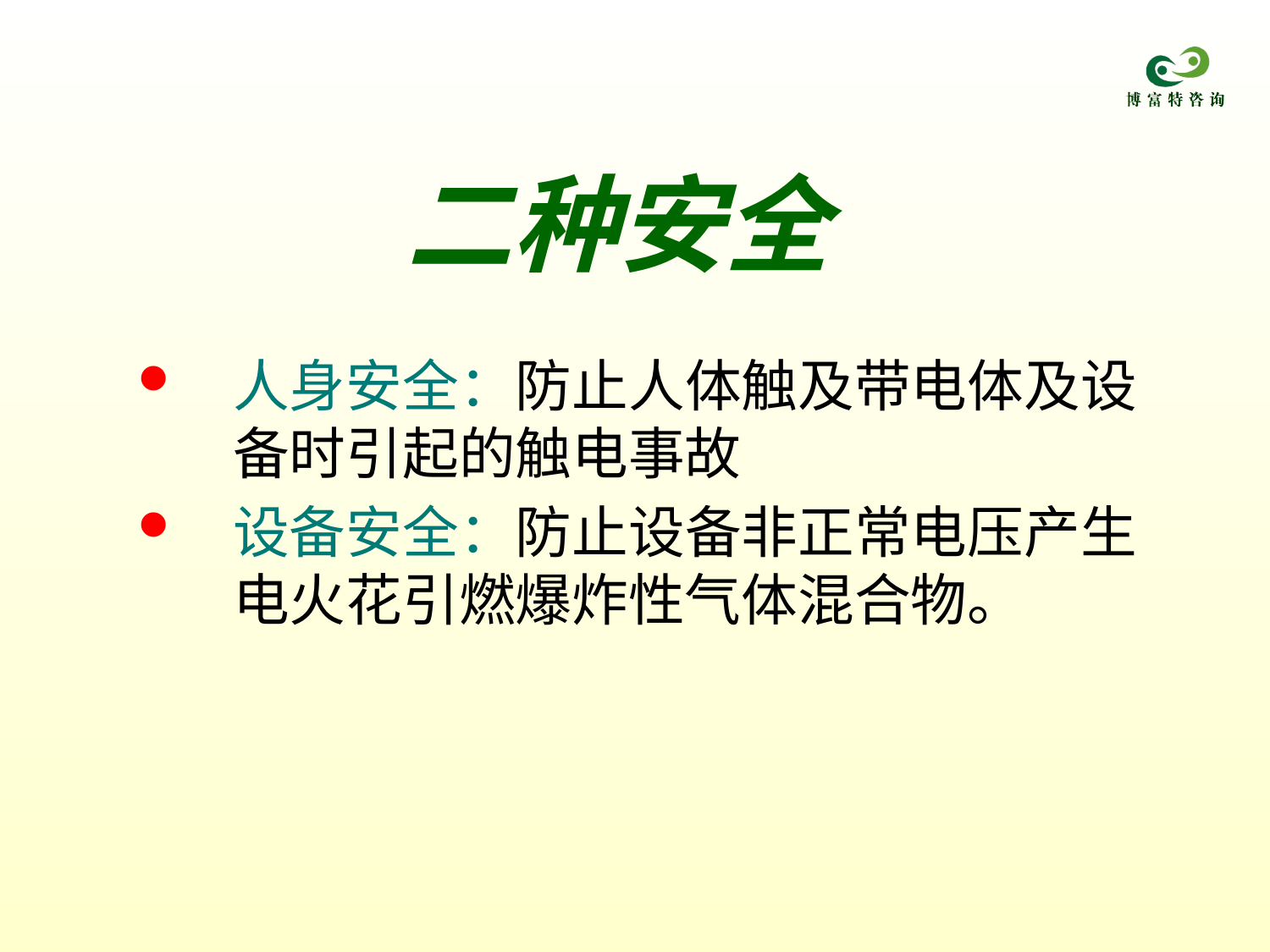

# 二种安全

人身安全：防止人体触及带电体及设备时引起的触电事故
设备安全：防止设备非正常电压产生电火花引燃爆炸性气体混合物。
6